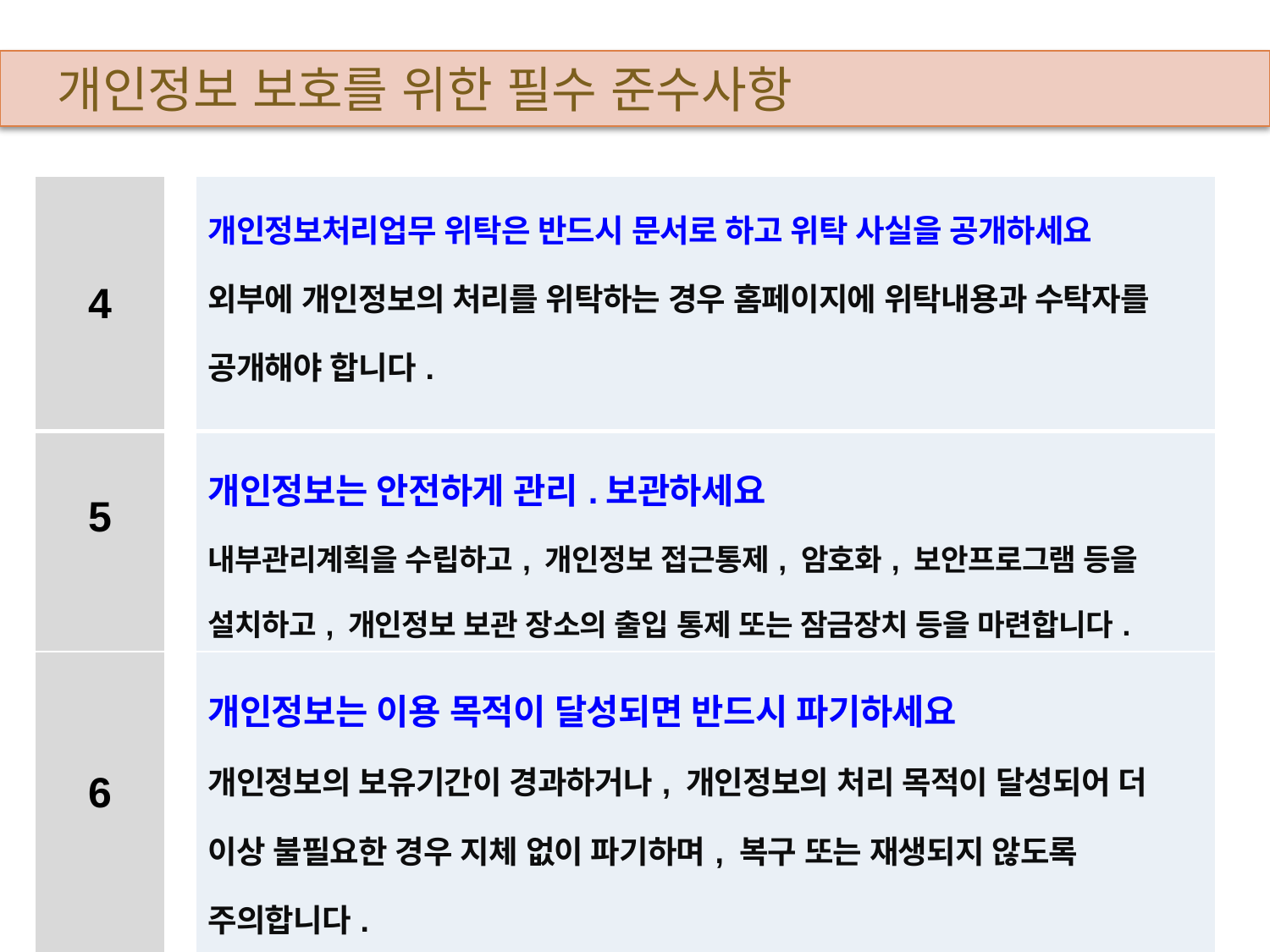

개인정보 보호를 위한 필수 준수사항
| 4 |  | 개인정보처리업무 위탁은 반드시 문서로 하고 위탁 사실을 공개하세요 외부에 개인정보의 처리를 위탁하는 경우 홈페이지에 위탁내용과 수탁자를 공개해야 합니다. |
| --- | --- | --- |
| 5 |  | 개인정보는 안전하게 관리.보관하세요 내부관리계획을 수립하고, 개인정보 접근통제, 암호화, 보안프로그램 등을 설치하고, 개인정보 보관 장소의 출입 통제 또는 잠금장치 등을 마련합니다. |
| 6 |  | 개인정보는 이용 목적이 달성되면 반드시 파기하세요 개인정보의 보유기간이 경과하거나, 개인정보의 처리 목적이 달성되어 더 이상 불필요한 경우 지체 없이 파기하며, 복구 또는 재생되지 않도록 주의합니다. |